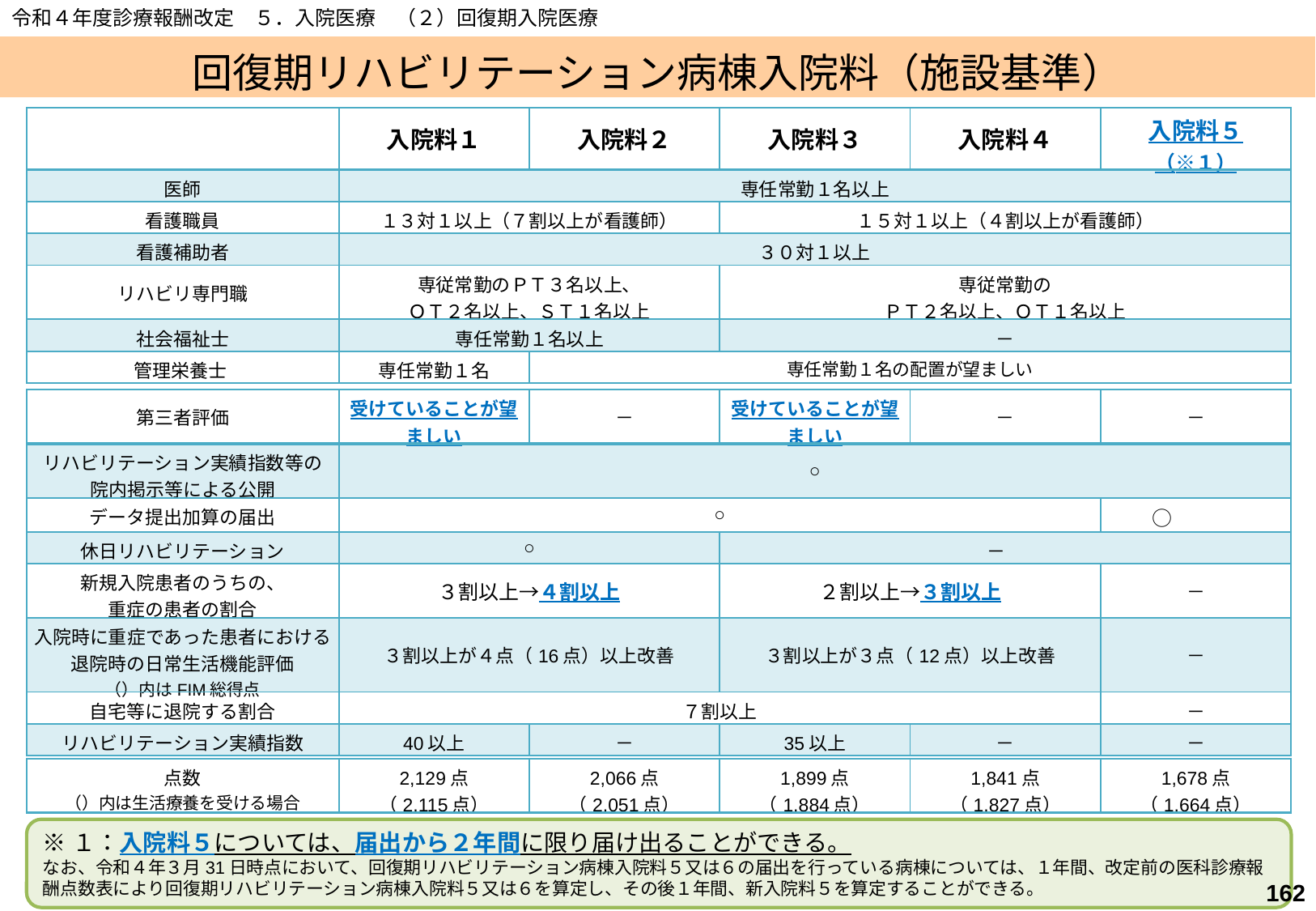

令和４年度診療報酬改定　５．入院医療　（２）回復期入院医療

# 回復期リハビリテーション病棟入院料（施設基準）
|  | 入院料１ | 入院料２ | 入院料３ | 入院料４ | 入院料５ （※１） |
| --- | --- | --- | --- | --- | --- |
| 医師 | 専任常勤１名以上 |  |  |  |  |
| 看護職員 | １３対１以上（７割以上が看護師） |  | １５対１以上（４割以上が看護師） |  |  |
| 看護補助者 | ３０対１以上 |  |  |  |  |
| リハビリ専門職 | 専従常勤のＰＴ３名以上、 ＯＴ２名以上、ＳＴ１名以上 |  | 専従常勤の ＰＴ２名以上、ＯＴ１名以上 |  |  |
| 社会福祉士 | 専任常勤１名以上 |  | － |  |  |
| 管理栄養士 | 専任常勤１名 | 専任常勤１名の配置が望ましい |  |  |  |
| 第三者評価 | 受けていることが望ましい | － | 受けていることが望ましい | － | － |
| --- | --- | --- | --- | --- | --- |
| リハビリテーション実績指数等の 院内掲示等による公開 | ○ |  |  |  |  |
| データ提出加算の届出 | ○ |  |  |  | ○ |
| 休日リハビリテーション | ○ |  | － |  |  |
| 新規入院患者のうちの、 重症の患者の割合 | ３割以上→４割以上 |  | ２割以上→３割以上 |  | － |
| 入院時に重症であった患者における 退院時の日常生活機能評価 （）内はFIM総得点 | ３割以上が４点（16点）以上改善 |  | ３割以上が３点（12点）以上改善 |  | － |
| 自宅等に退院する割合 | ７割以上 |  |  |  | － |
| リハビリテーション実績指数 | 40以上 | － | 35以上 | － | － |
| 点数 （）内は生活療養を受ける場合 | 2,129点 （2,115点） | 2,066点 （2,051点） | 1,899点 （1,884点） | 1,841点 （1,827点） | 1,678点 （1,664点） |
| --- | --- | --- | --- | --- | --- |
※１：入院料５については、届出から２年間に限り届け出ることができる。
なお、令和４年３月31日時点において、回復期リハビリテーション病棟入院料５又は６の届出を行っている病棟については、１年間、改定前の医科診療報酬点数表により回復期リハビリテーション病棟入院料５又は６を算定し、その後１年間、新入院料５を算定することができる。
162